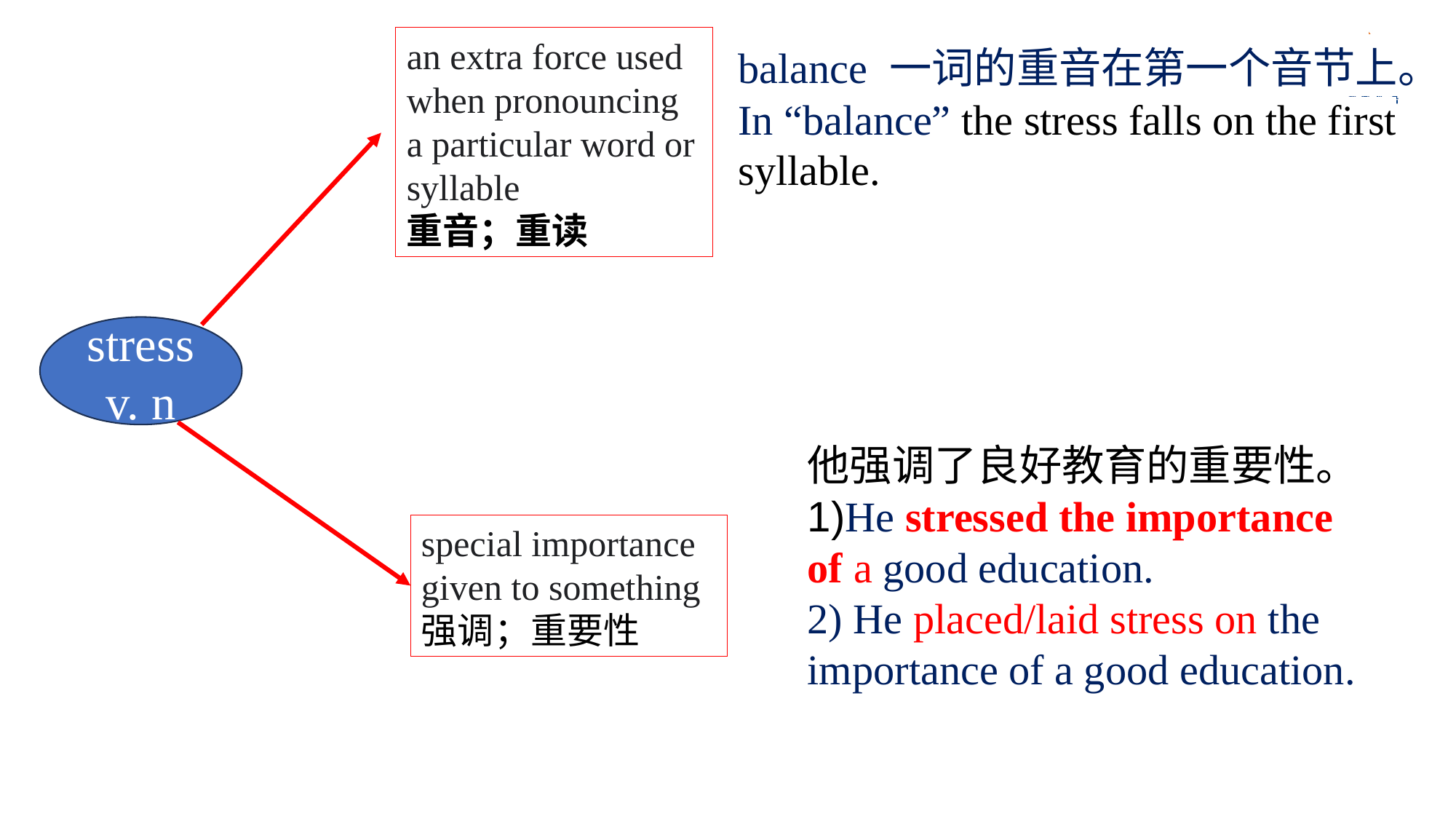

an extra force used when pronouncing a particular word or syllable
重音；重读
balance 一词的重音在第一个音节上。
In “balance” the stress falls on the first syllable.
stress
v. n
他强调了良好教育的重要性。 1)He stressed the importance of a good education.
2) He placed/laid stress on the importance of a good education.
special importance given to something强调；重要性